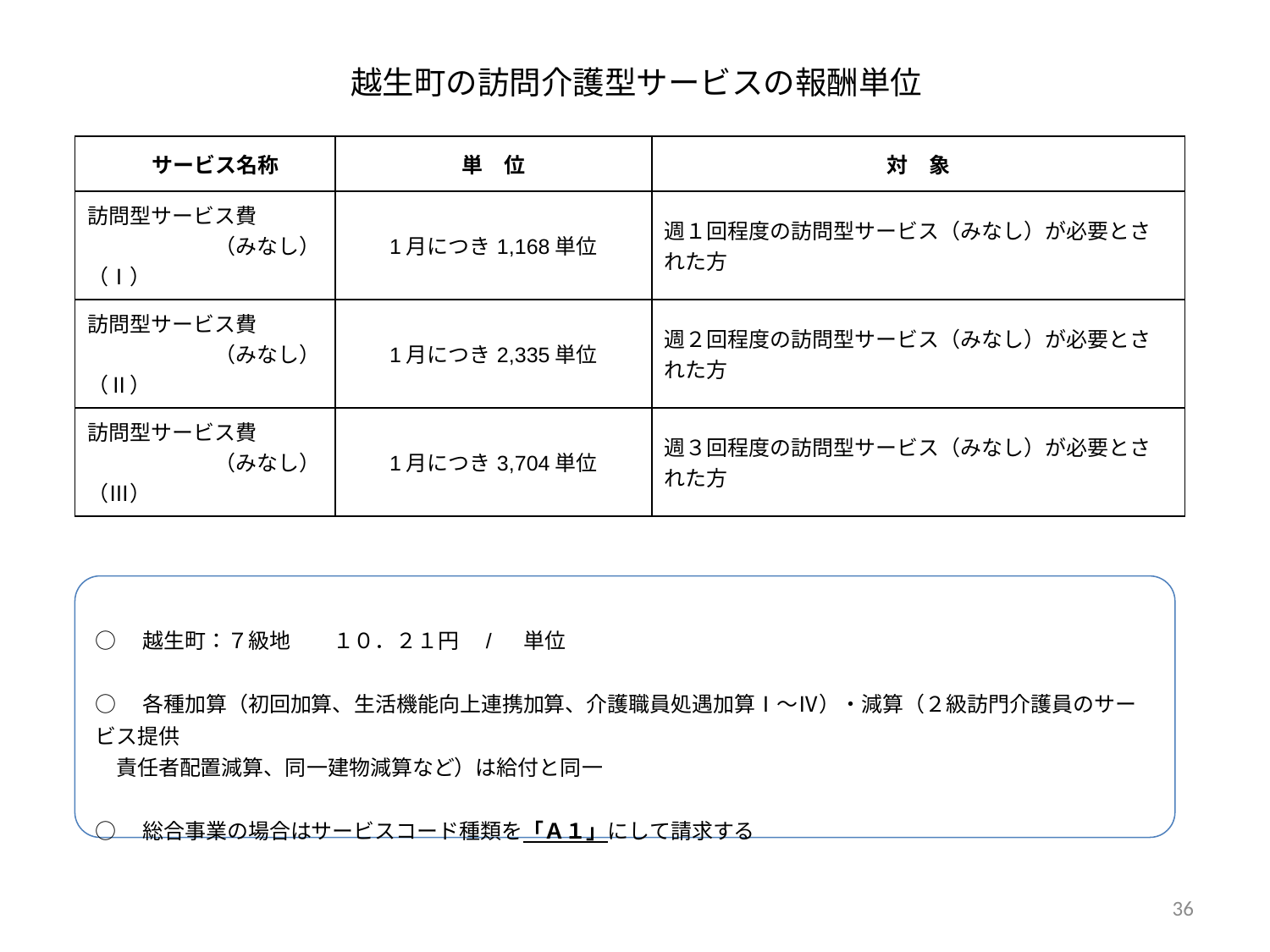

# 越生町の訪問介護型サービスの報酬単位
| サービス名称 | 単　位 | 対　象 |
| --- | --- | --- |
| 訪問型サービス費 　　　　　　（みなし）（Ⅰ） | 1月につき1,168単位 | 週１回程度の訪問型サービス（みなし）が必要とされた方 |
| 訪問型サービス費 　　　　　　（みなし）（Ⅱ） | 1月につき2,335単位 | 週２回程度の訪問型サービス（みなし）が必要とされた方 |
| 訪問型サービス費 　　　　　　（みなし）（Ⅲ） | 1月につき3,704単位 | 週３回程度の訪問型サービス（みなし）が必要とされた方 |

○　越生町：７級地　　１０．２１円　/ 　単位

○　各種加算（初回加算、生活機能向上連携加算、介護職員処遇加算Ⅰ～Ⅳ）・減算（２級訪門介護員のサービス提供
　責任者配置減算、同一建物減算など）は給付と同一

○　総合事業の場合はサービスコード種類を「Ａ１」にして請求する
36